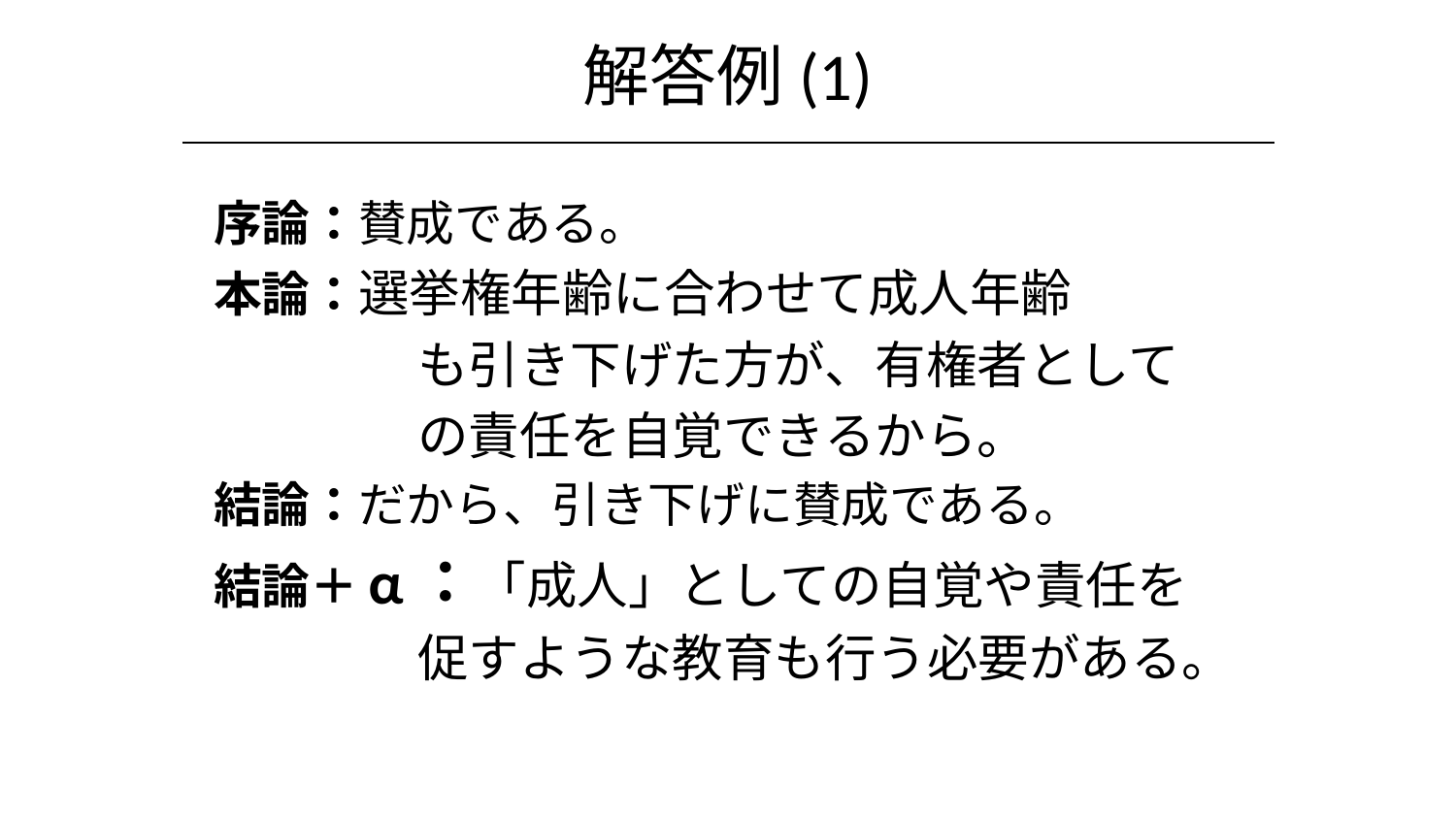

# 解答例(1)
序論：賛成である。
本論：選挙権年齢に合わせて成人年齢
　　　　も引き下げた方が、有権者として
　　　　の責任を自覚できるから。
結論：だから、引き下げに賛成である。
結論＋α：「成人」としての自覚や責任を
　　　　促すような教育も行う必要がある。